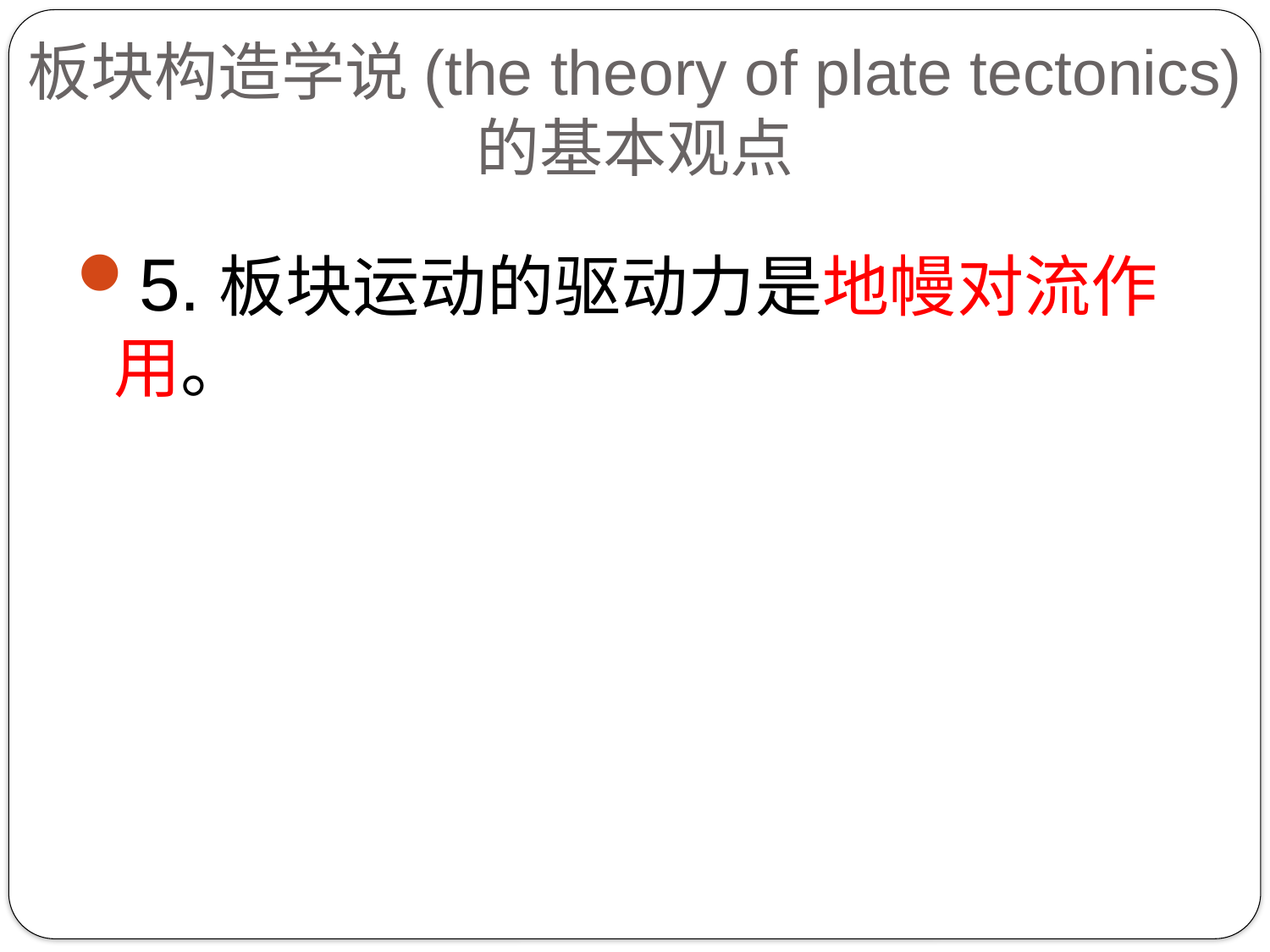

板块构造学说(the theory of plate tectonics)
的基本观点

5.板块运动的驱动力是地幔对流作用。